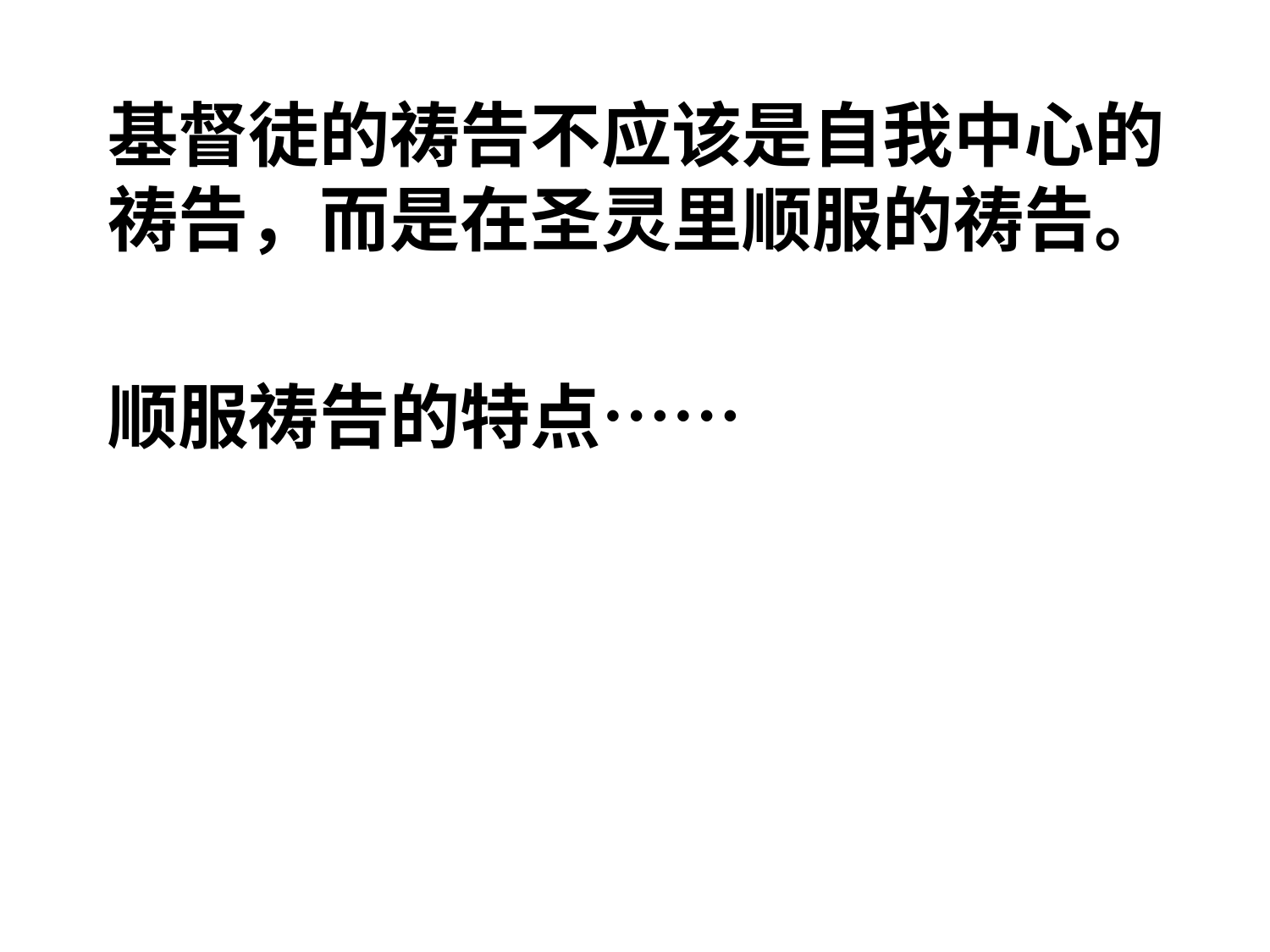

基督徒的祷告不应该是自我中心的祷告，而是在圣灵里顺服的祷告。

顺服祷告的特点……